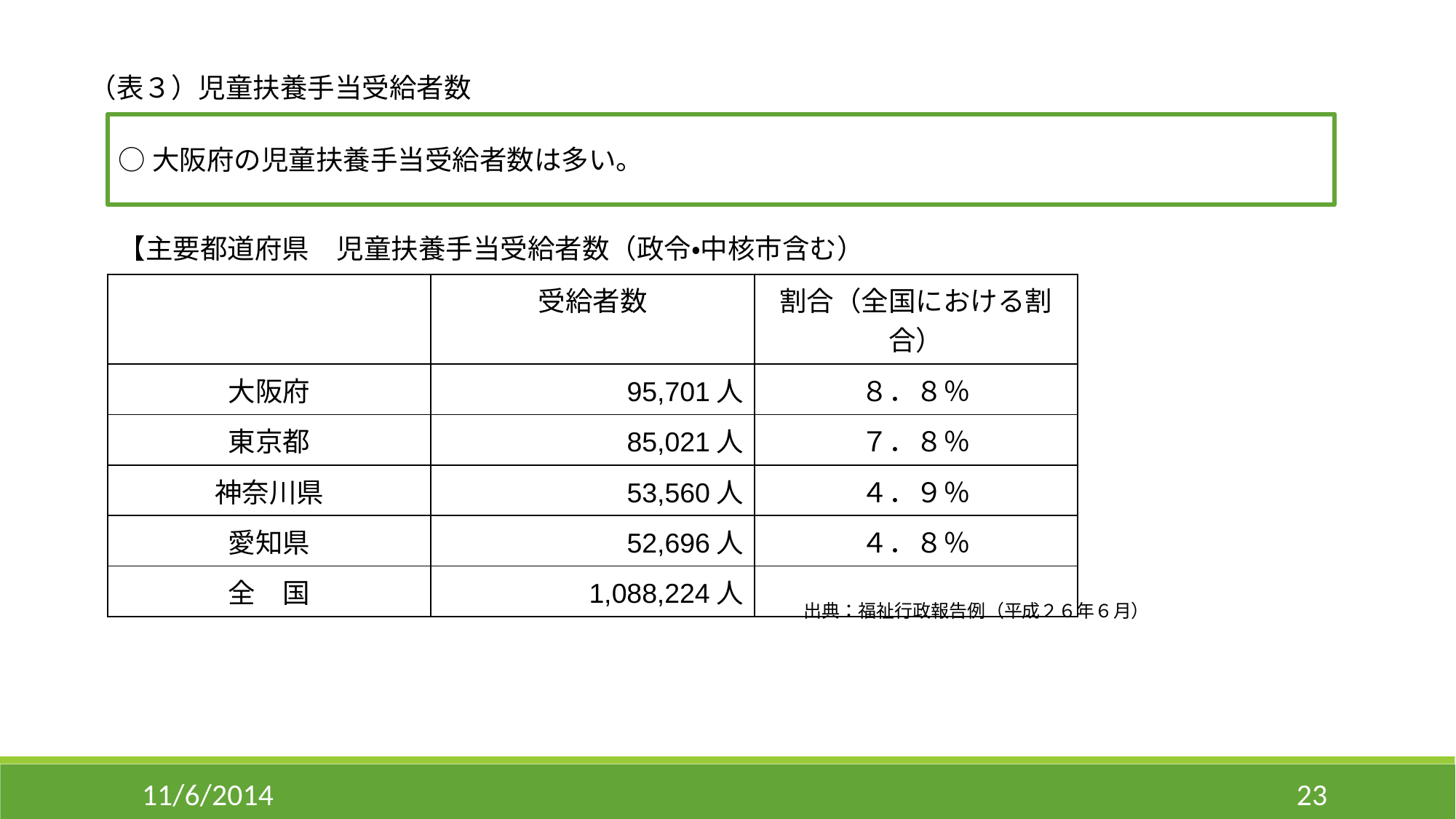

（表３）児童扶養手当受給者数
○大阪府の児童扶養手当受給者数は多い。
【主要都道府県　児童扶養手当受給者数（政令・中核市含む）

|  | 受給者数 | 割合（全国における割合） |
| --- | --- | --- |
| 大阪府 | 95,701人 | ８．８％ |
| 東京都 | 85,021人 | ７．８％ |
| 神奈川県 | 53,560人 | ４．９％ |
| 愛知県 | 52,696人 | ４．８％ |
| 全　国 | 1,088,224人 |  |
出典：福祉行政報告例（平成２６年６月）
11/6/2014
23